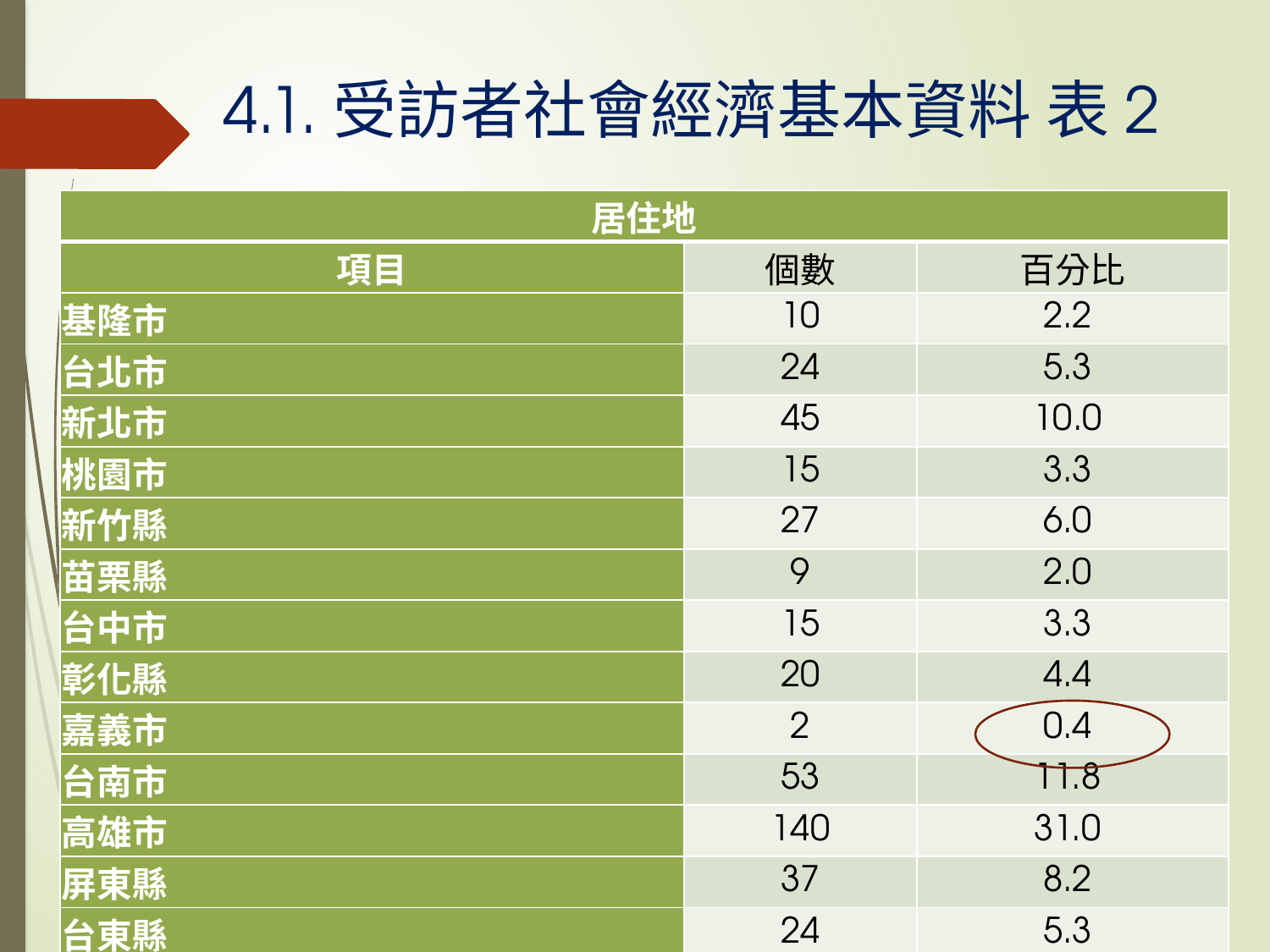

# 4.1.受訪者社會經濟基本資料 表2
| 居住地 |  |  |
| --- | --- | --- |
| 項目 | 個數 | 百分比 |
| 基隆市 | 10 | 2.2 |
| 台北市 | 24 | 5.3 |
| 新北市 | 45 | 10.0 |
| 桃園市 | 15 | 3.3 |
| 新竹縣 | 27 | 6.0 |
| 苗栗縣 | 9 | 2.0 |
| 台中市 | 15 | 3.3 |
| 彰化縣 | 20 | 4.4 |
| 嘉義市 | 2 | 0.4 |
| 台南市 | 53 | 11.8 |
| 高雄市 | 140 | 31.0 |
| 屏東縣 | 37 | 8.2 |
| 台東縣 | 24 | 5.3 |
| 花蓮縣 | 8 | 1.8 |
| 宜蘭縣 | 18 | 4.0 |